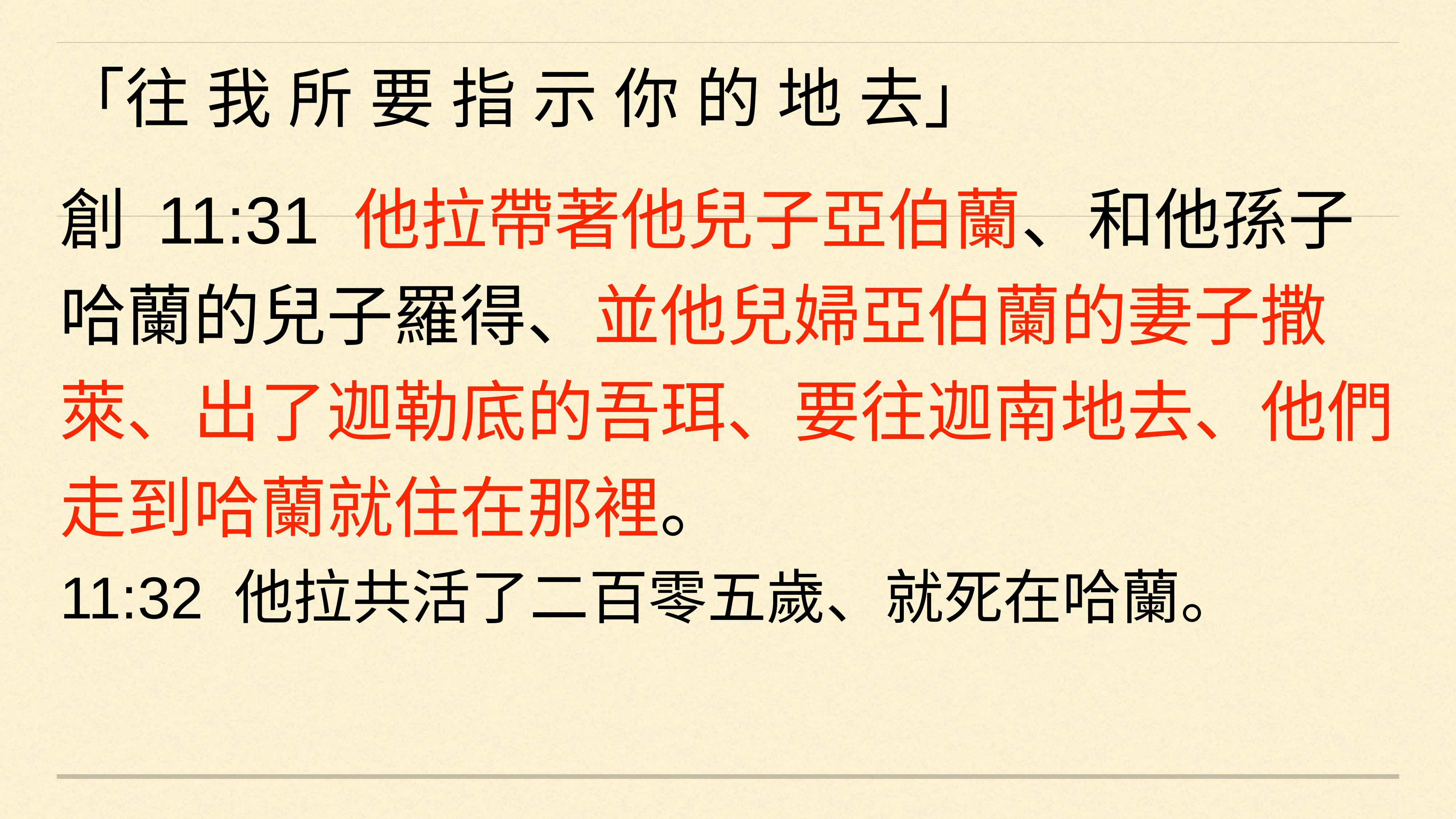

「往 我 所 要 指 示 你 的 地 去」

創 11:31 他拉帶著他兒子亞伯蘭、和他孫子哈蘭的兒子羅得、並他兒婦亞伯蘭的妻子撒萊、出了迦勒底的吾珥、要往迦南地去、他們走到哈蘭就住在那裡。
11:32 他拉共活了二百零五歲、就死在哈蘭。
#